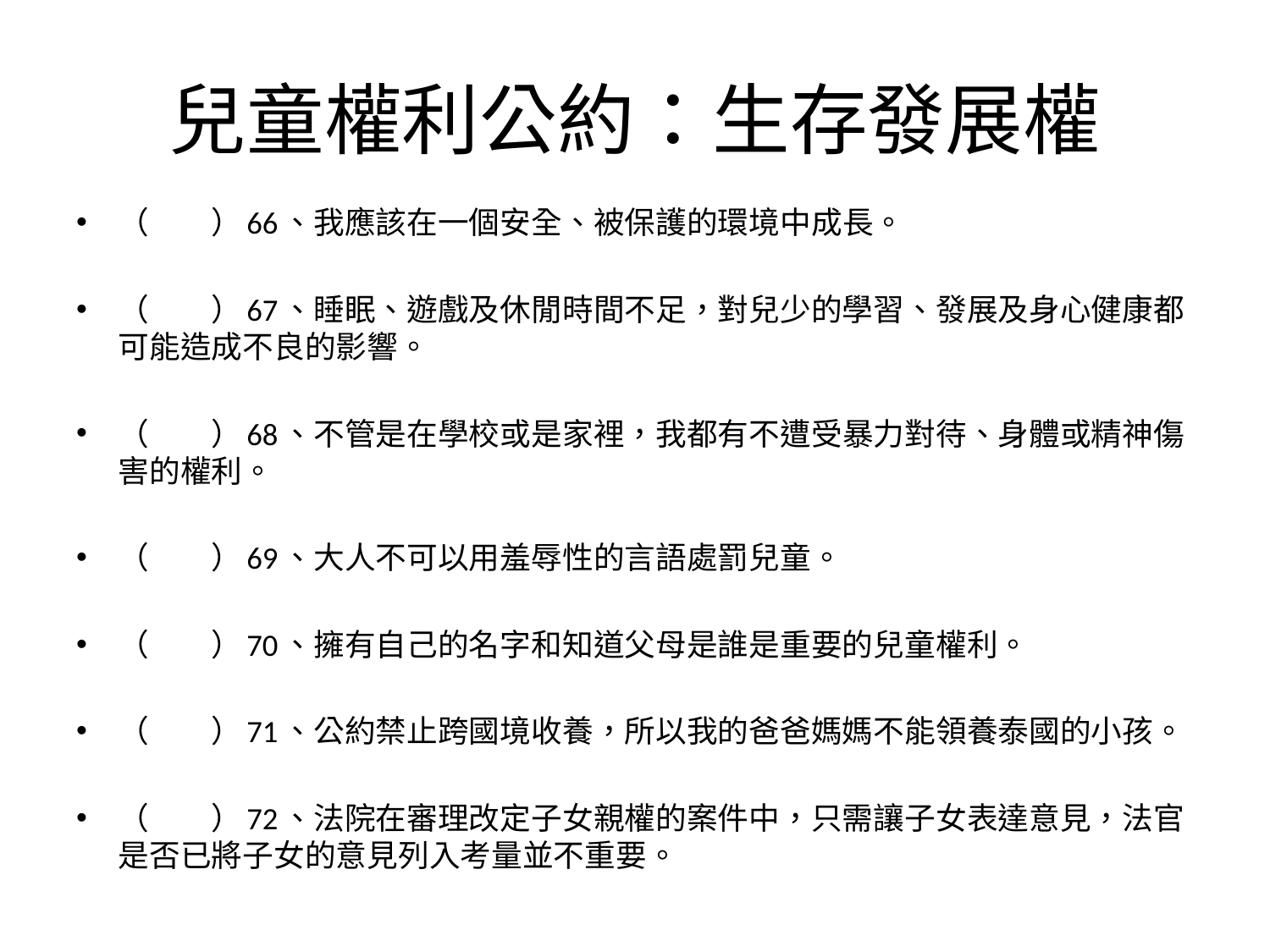

# 兒童權利公約：生存發展權
（　　）66、我應該在一個安全、被保護的環境中成長。

（　　）67、睡眠、遊戲及休閒時間不足，對兒少的學習、發展及身心健康都可能造成不良的影響。

（　　）68、不管是在學校或是家裡，我都有不遭受暴力對待、身體或精神傷害的權利。

（　　）69、大人不可以用羞辱性的言語處罰兒童。

（　　）70、擁有自己的名字和知道父母是誰是重要的兒童權利。

（　　）71、公約禁止跨國境收養，所以我的爸爸媽媽不能領養泰國的小孩。

（　　）72、法院在審理改定子女親權的案件中，只需讓子女表達意見，法官是否已將子女的意見列入考量並不重要。